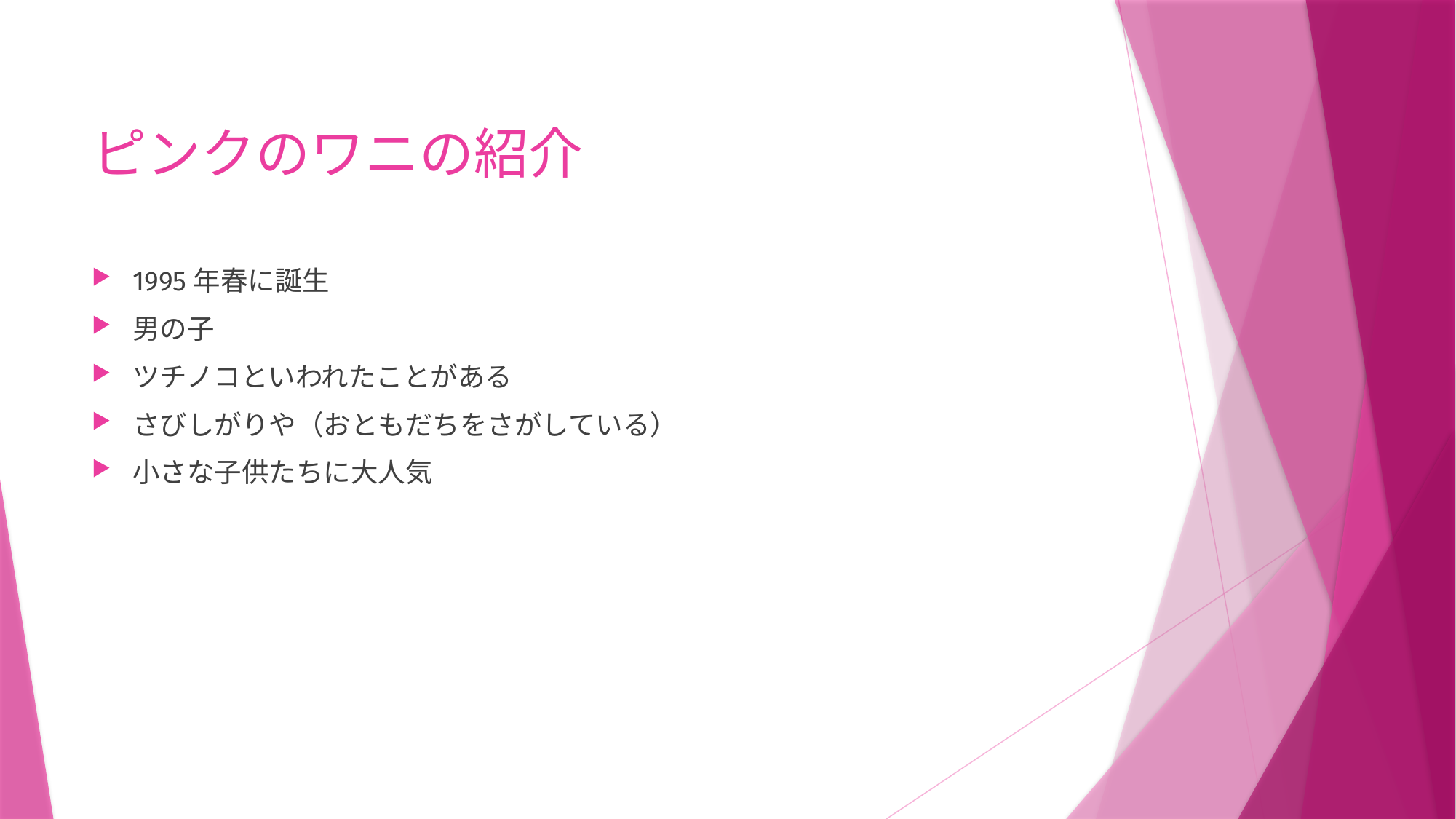

# ピンクのワニの紹介
1995年春に誕生
男の子
ツチノコといわれたことがある
さびしがりや（おともだちをさがしている）
小さな子供たちに大人気